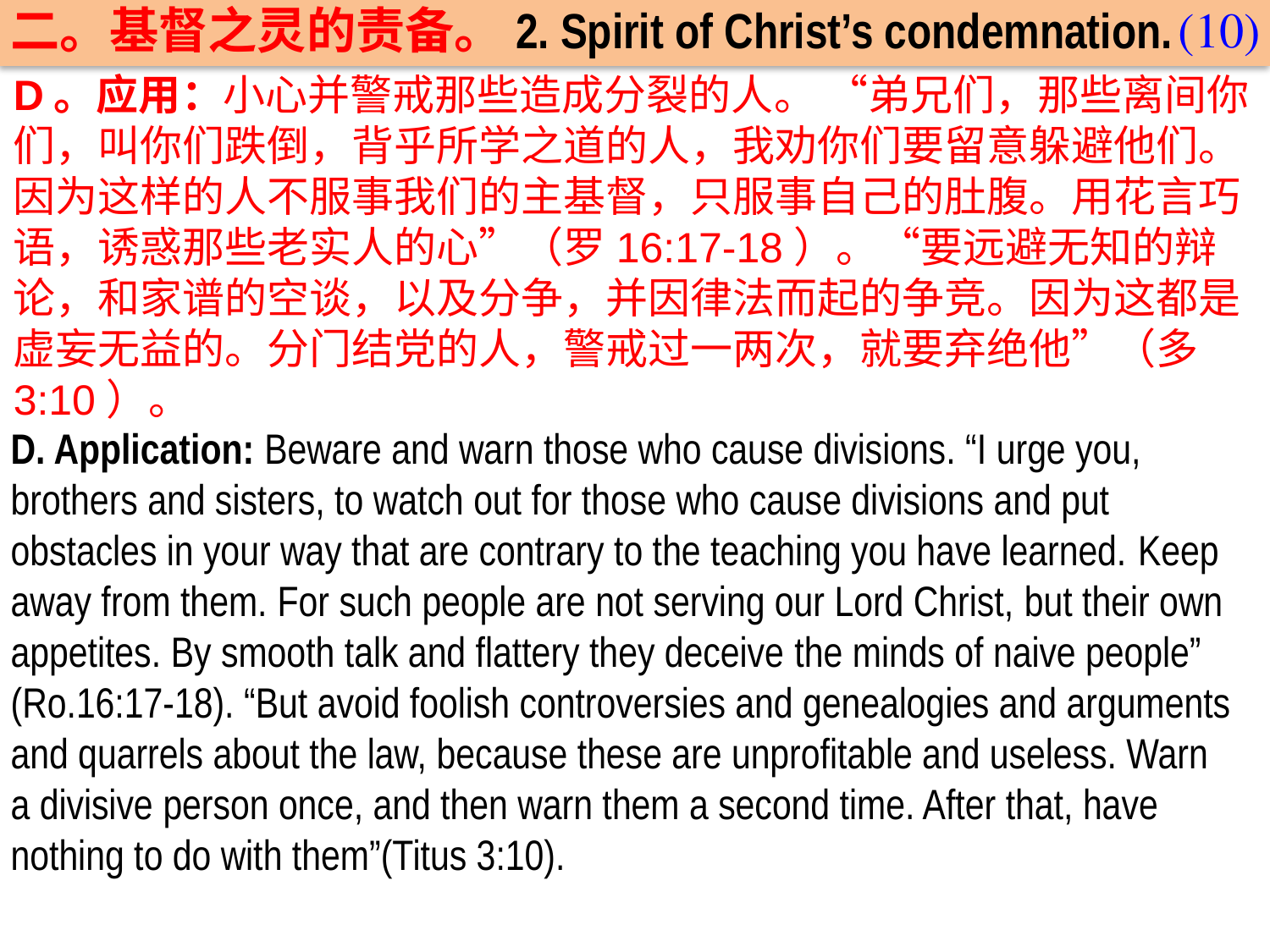

(10)
二。基督之灵的责备。2. Spirit of Christ’s condemnation.

D。应用：小心并警戒那些造成分裂的人。 “弟兄们，那些离间你们，叫你们跌倒，背乎所学之道的人，我劝你们要留意躲避他们。
因为这样的人不服事我们的主基督，只服事自己的肚腹。用花言巧语，诱惑那些老实人的心”（罗16:17-18）。“要远避无知的辩论，和家谱的空谈，以及分争，并因律法而起的争竞。因为这都是虚妄无益的。分门结党的人，警戒过一两次，就要弃绝他”（多3:10）。
D. Application: Beware and warn those who cause divisions. “I urge you, brothers and sisters, to watch out for those who cause divisions and put obstacles in your way that are contrary to the teaching you have learned. Keep away from them. For such people are not serving our Lord Christ, but their own appetites. By smooth talk and flattery they deceive the minds of naive people”
(Ro.16:17-18). “But avoid foolish controversies and genealogies and arguments and quarrels about the law, because these are unprofitable and useless. Warn a divisive person once, and then warn them a second time. After that, have nothing to do with them”(Titus 3:10).